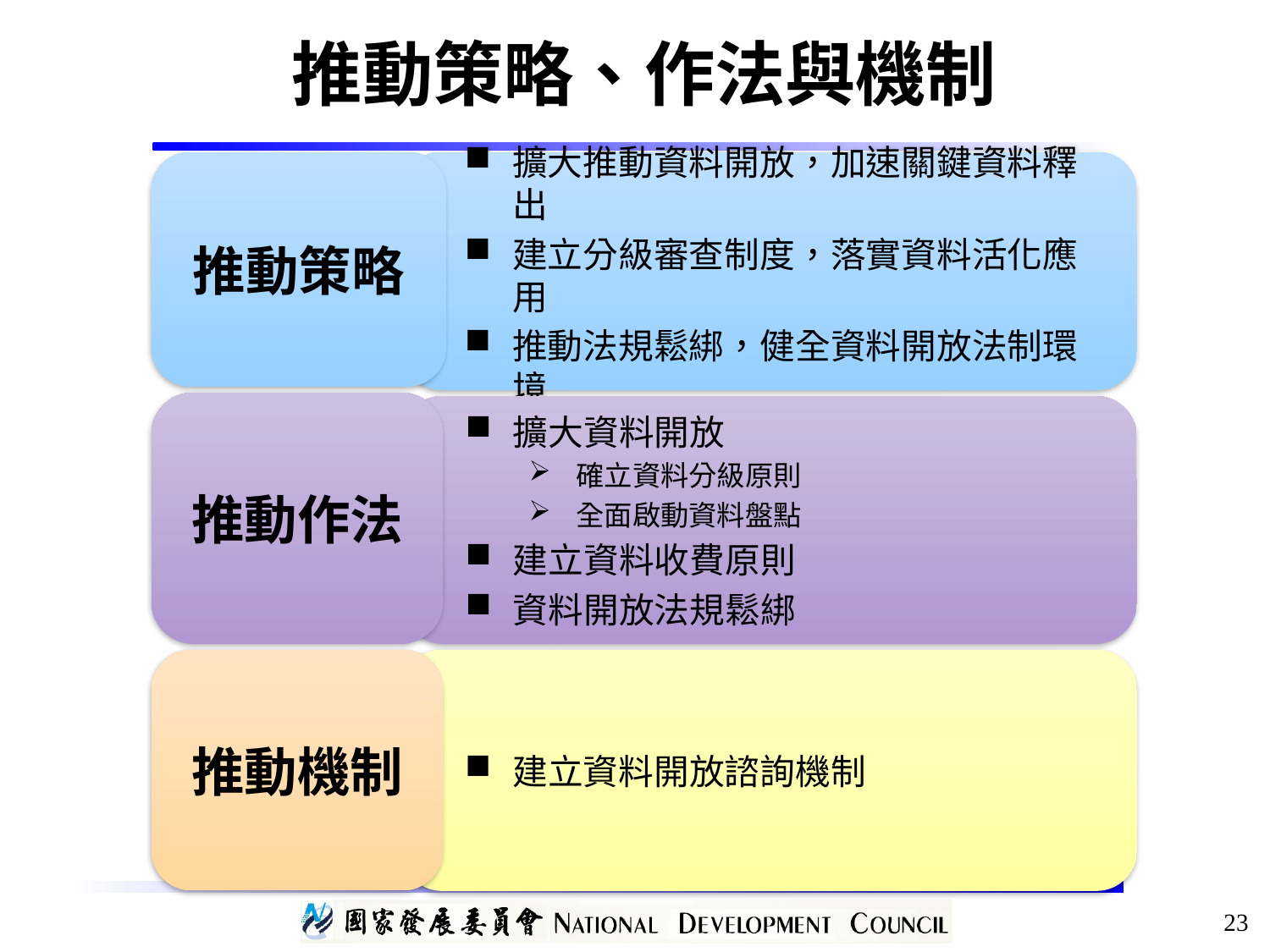

推動策略、作法與機制
推動策略

擴大推動資料開放，加速關鍵資料釋出
建立分級審查制度，落實資料活化應用
推動法規鬆綁，健全資料開放法制環境

推動作法
擴大資料開放
確立資料分級原則
全面啟動資料盤點
建立資料收費原則
資料開放法規鬆綁
推動機制
建立資料開放諮詢機制
23